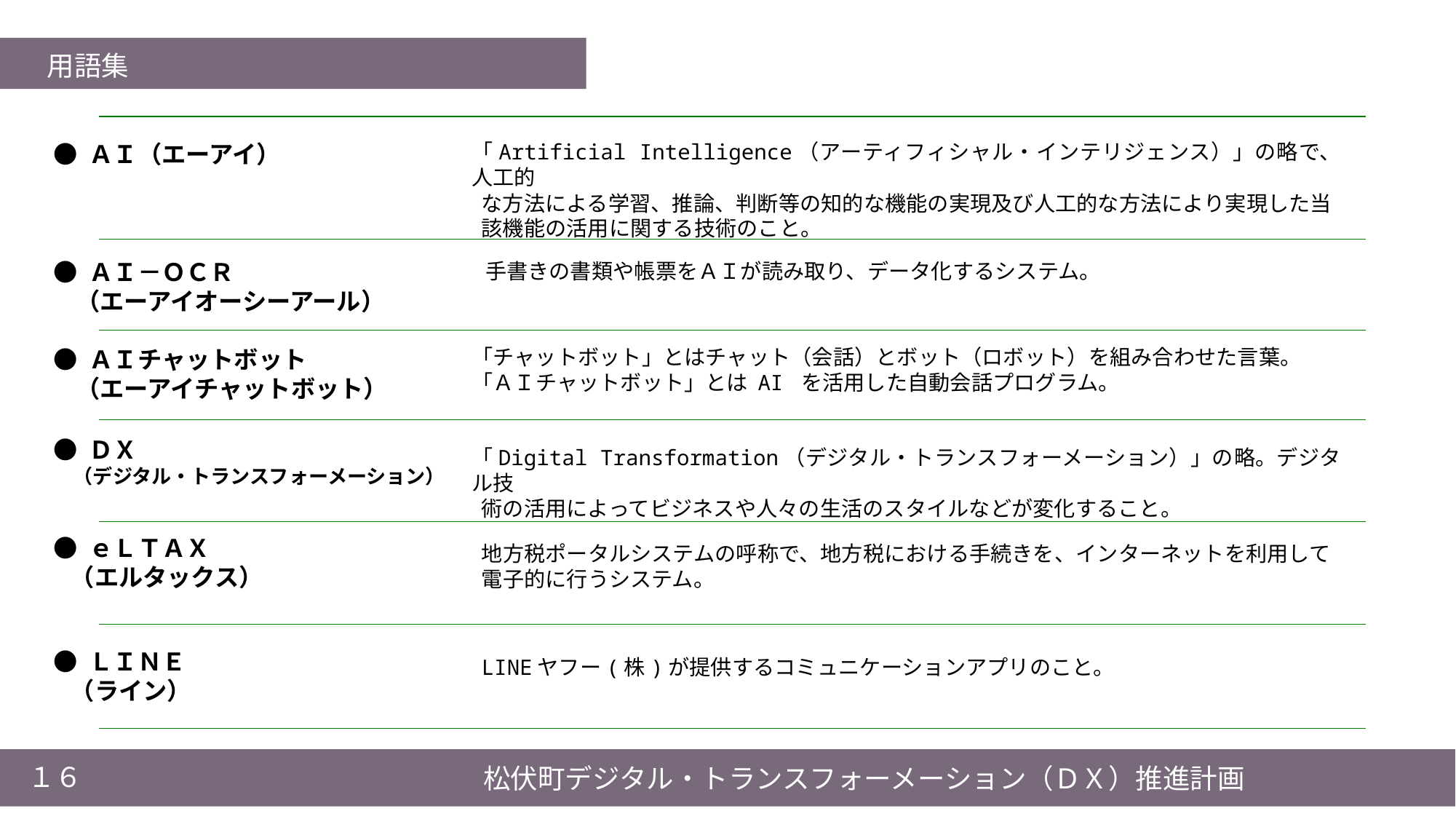

用語集
「Artificial Intelligence（アーティフィシャル・インテリジェンス）」の略で、人工的
 な方法による学習、推論、判断等の知的な機能の実現及び人工的な方法により実現した当
 該機能の活用に関する技術のこと。
● ＡＩ（エーアイ）

● ＡＩ－ＯＣＲ
   （エーアイオーシーアール）
手書きの書類や帳票をＡＩが読み取り、データ化するシステム。
● ＡＩチャットボット
   （エーアイチャットボット）
「チャットボット」とはチャット（会話）とボット（ロボット）を組み合わせた言葉。
「ＡＩチャットボット」とは AI を活用した自動会話プログラム。
● ＤＸ
　（デジタル・トランスフォーメーション）
「Digital Transformation（デジタル・トランスフォーメーション）」の略。デジタル技
 術の活用によってビジネスや人々の生活のスタイルなどが変化すること。
● ｅＬＴＡＸ
  （エルタックス）
地方税ポータルシステムの呼称で、地方税における手続きを、インターネットを利用して
電子的に行うシステム。
● ＬＩＮＥ
  （ライン）
LINEヤフー(株)が提供するコミュニケーションアプリのこと。
１６